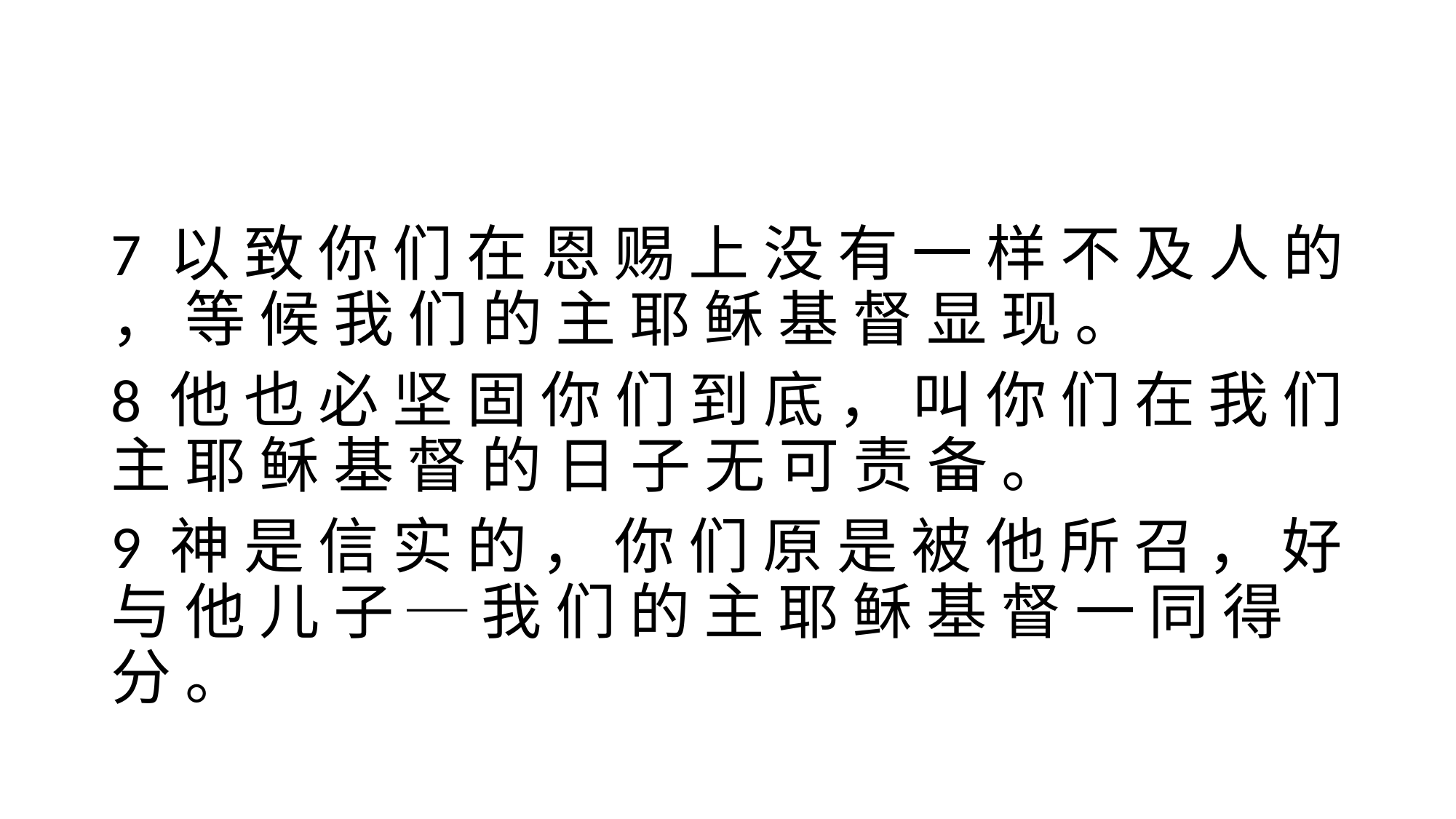

#
7 以 致 你 们 在 恩 赐 上 没 有 一 样 不 及 人 的 ， 等 候 我 们 的 主 耶 稣 基 督 显 现 。
8 他 也 必 坚 固 你 们 到 底 ， 叫 你 们 在 我 们 主 耶 稣 基 督 的 日 子 无 可 责 备 。
9 神 是 信 实 的 ， 你 们 原 是 被 他 所 召 ， 好 与 他 儿 子 ─ 我 们 的 主 耶 稣 基 督 一 同 得 分 。